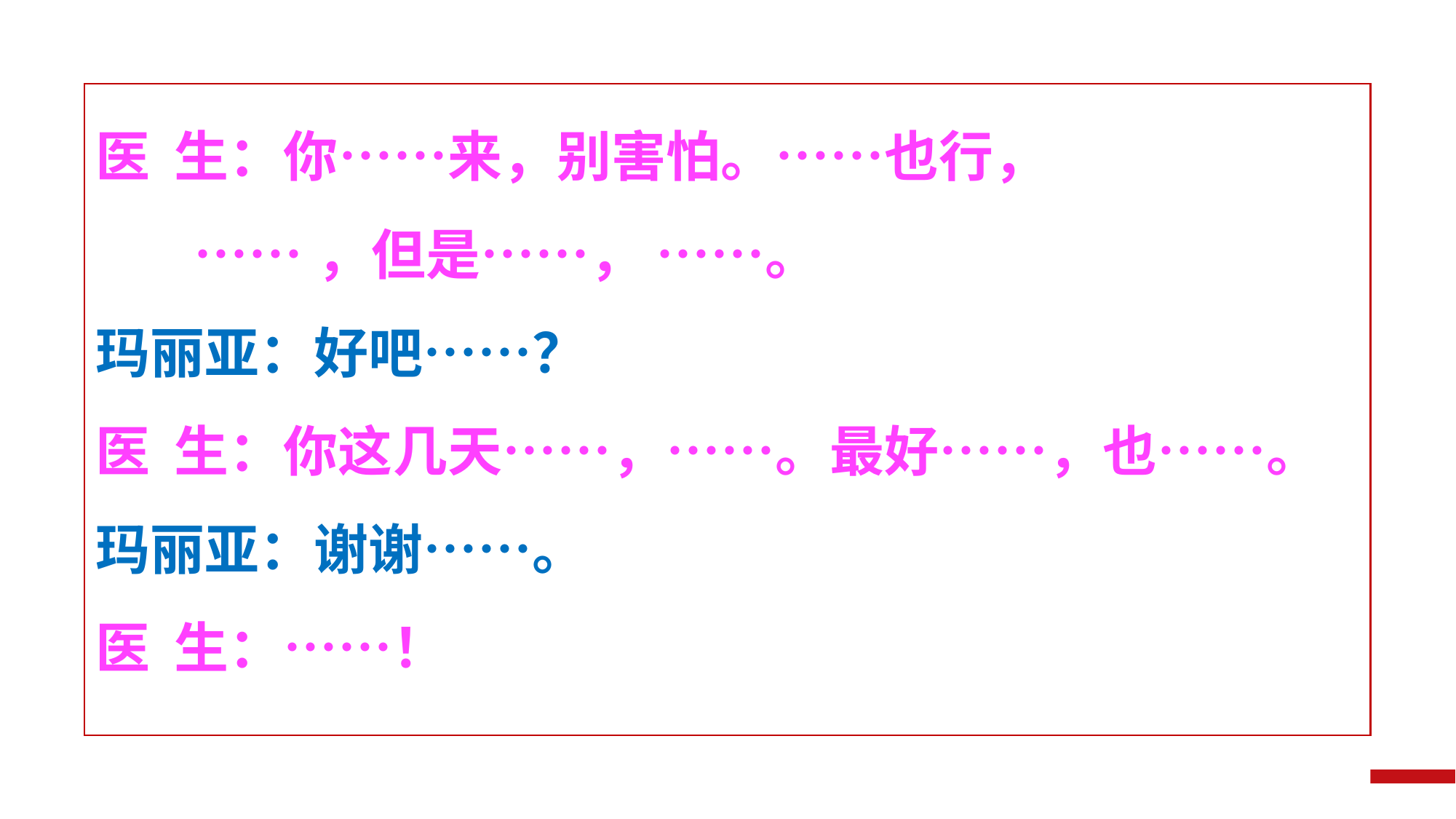

医  生：你……来，别害怕。……也行，
        ……，但是……， ……。
玛丽亚：好吧……？
医  生：你这几天……，……。最好……，也……。
玛丽亚：谢谢……。
医  生：……！